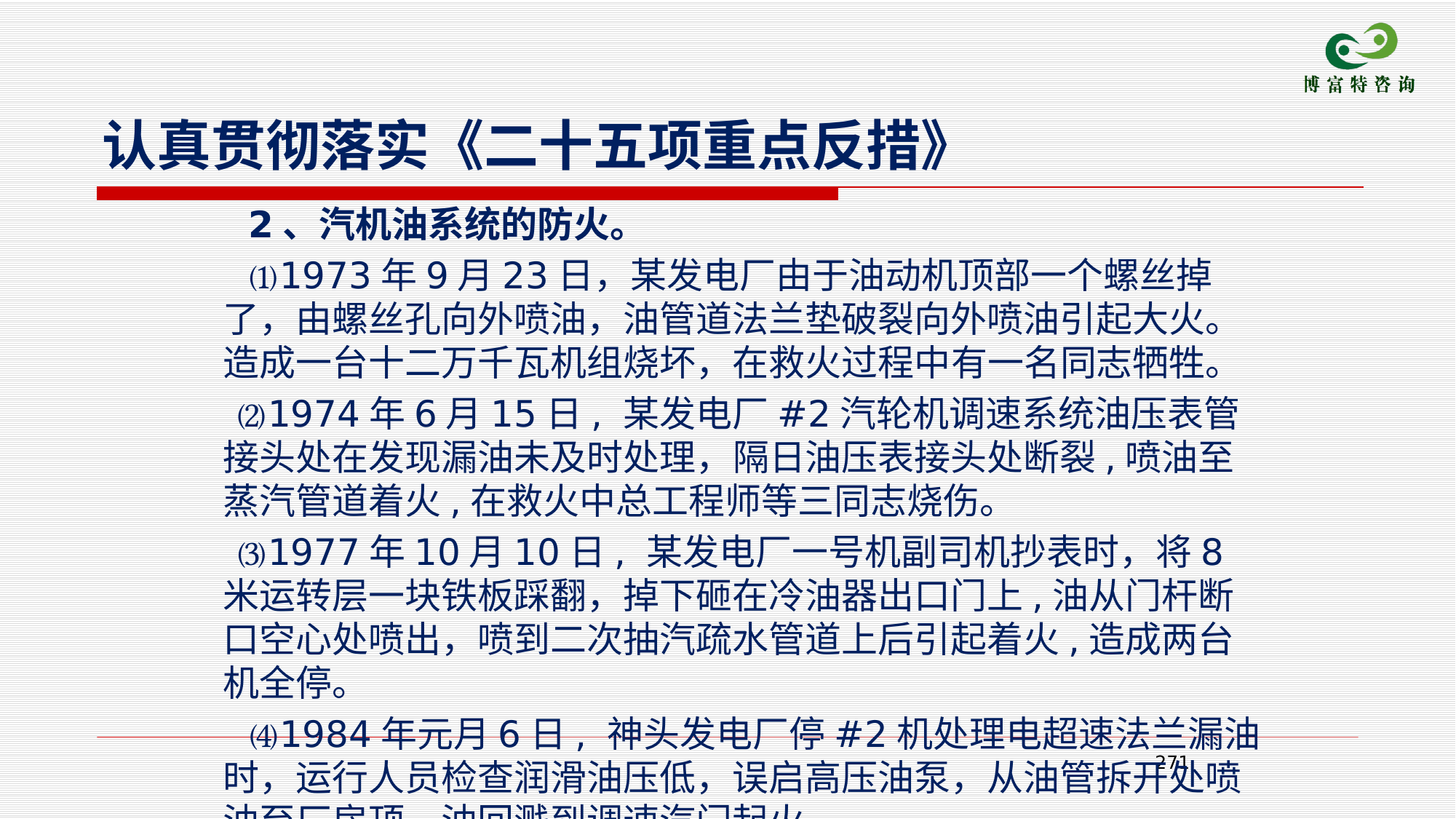

认真贯彻落实《二十五项重点反措》
       2、汽机油系统的防火。
       ⑴1973年9月23日，某发电厂由于油动机顶部一个螺丝掉了，由螺丝孔向外喷油，油管道法兰垫破裂向外喷油引起大火。造成一台十二万千瓦机组烧坏，在救火过程中有一名同志牺牲。
      ⑵1974年6月15日, 某发电厂#2汽轮机调速系统油压表管接头处在发现漏油未及时处理，隔日油压表接头处断裂,喷油至蒸汽管道着火,在救火中总工程师等三同志烧伤。
      ⑶1977年10月10日, 某发电厂一号机副司机抄表时，将8米运转层一块铁板踩翻，掉下砸在冷油器出口门上,油从门杆断口空心处喷出，喷到二次抽汽疏水管道上后引起着火,造成两台机全停。
       ⑷1984年元月6日, 神头发电厂停#2机处理电超速法兰漏油时，运行人员检查润滑油压低，误启高压油泵，从油管拆开处喷油至厂房顶，油回溅到调速汽门起火。

271